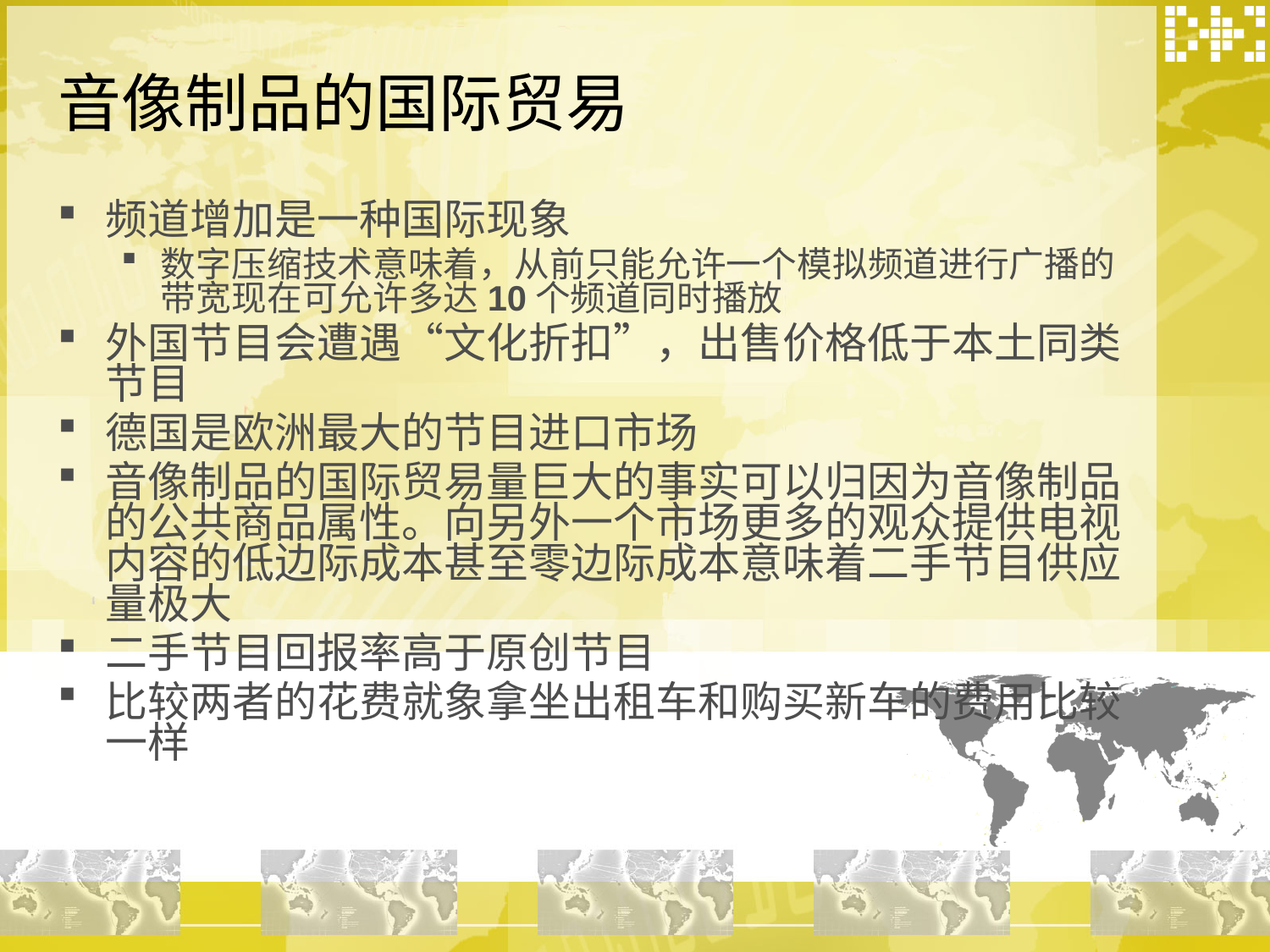

# 音像制品的国际贸易
频道增加是一种国际现象
数字压缩技术意味着，从前只能允许一个模拟频道进行广播的带宽现在可允许多达10个频道同时播放
外国节目会遭遇“文化折扣”，出售价格低于本土同类节目
德国是欧洲最大的节目进口市场
音像制品的国际贸易量巨大的事实可以归因为音像制品的公共商品属性。向另外一个市场更多的观众提供电视内容的低边际成本甚至零边际成本意味着二手节目供应量极大
二手节目回报率高于原创节目
比较两者的花费就象拿坐出租车和购买新车的费用比较一样